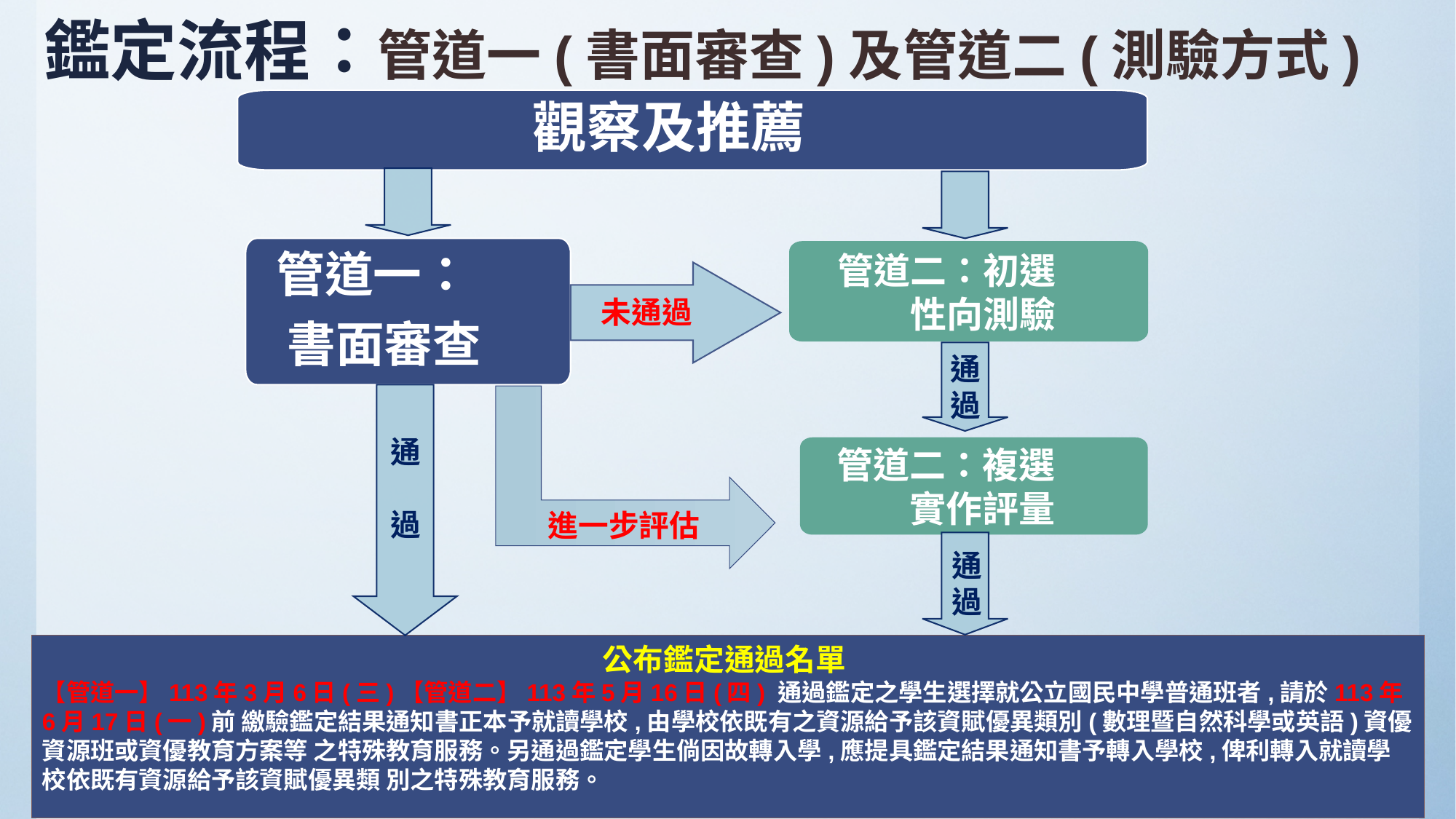

鑑定流程：管道一(書面審查)及管道二(測驗方式)
 觀察及推薦

管道一：
書面審查
管道二：初選
性向測驗
未通過

通過

通

過
管道二：複選
實作評量
進一步評估

通過
公布鑑定通過名單
【管道一】113年3月6日(三)【管道二】113年5月16日(四) 通過鑑定之學生選擇就公立國民中學普通班者,請於113年6月17日(一)前 繳驗鑑定結果通知書正本予就讀學校,由學校依既有之資源給予該資賦優異類別(數理暨自然科學或英語)資優資源班或資優教育方案等 之特殊教育服務。另通過鑑定學生倘因故轉入學,應提具鑑定結果通知書予轉入學校,俾利轉入就讀學校依既有資源給予該資賦優異類 別之特殊教育服務。
13